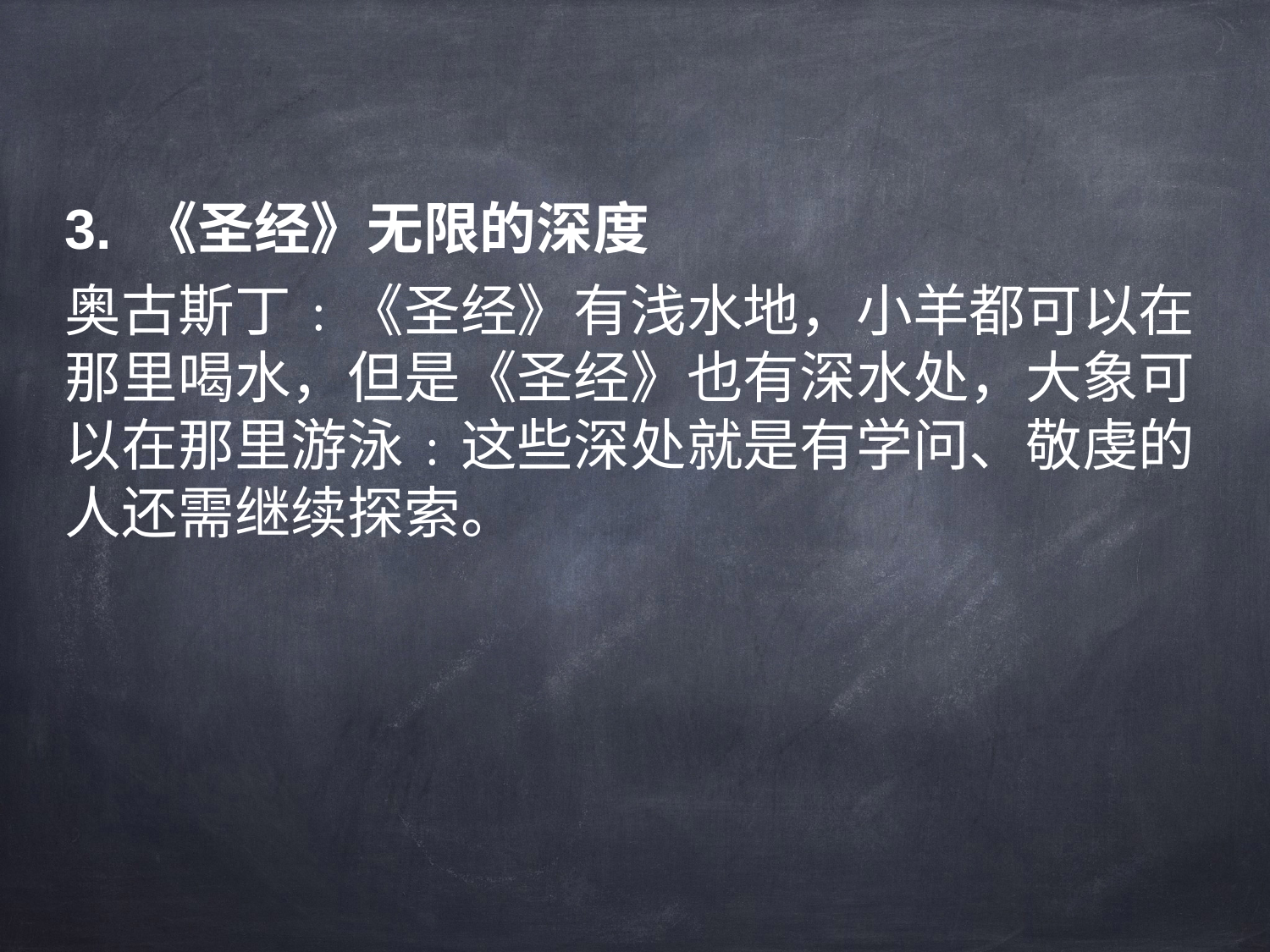

3. 《圣经》无限的深度
奥古斯丁﹕《圣经》有浅水地，小羊都可以在那里喝水，但是《圣经》也有深水处，大象可以在那里游泳﹕这些深处就是有学问、敬虔的人还需继续探索。